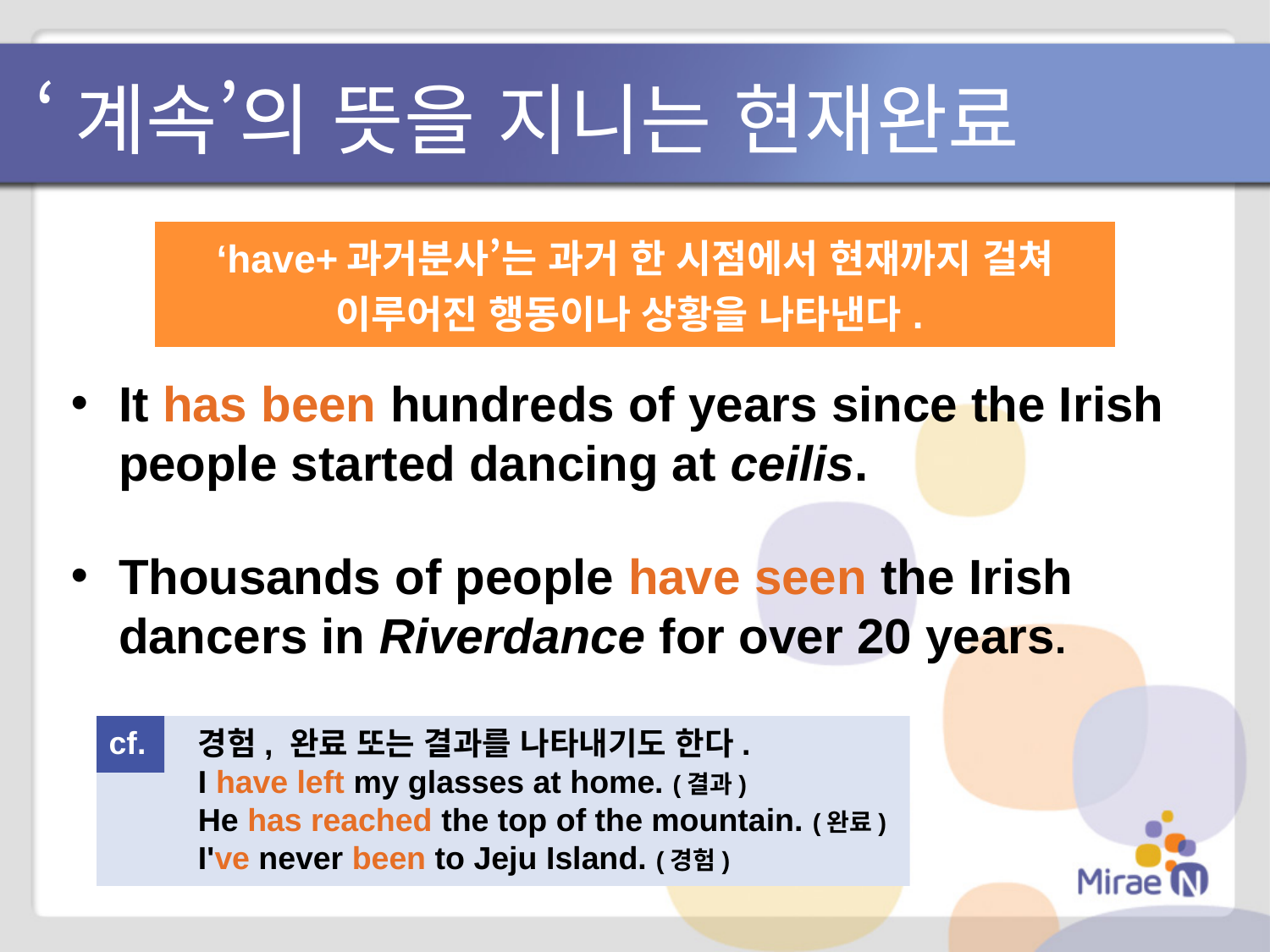

# ‘계속’의 뜻을 지니는 현재완료
| ‘have+과거분사’는 과거 한 시점에서 현재까지 걸쳐 이루어진 행동이나 상황을 나타낸다. |
| --- |
It has been hundreds of years since the Irish people started dancing at ceilis.

Thousands of people have seen the Irish dancers in Riverdance for over 20 years.

cf.
경험, 완료 또는 결과를 나타내기도 한다.
I have left my glasses at home. (결과)
He has reached the top of the mountain. (완료)
I've never been to Jeju Island. (경험)